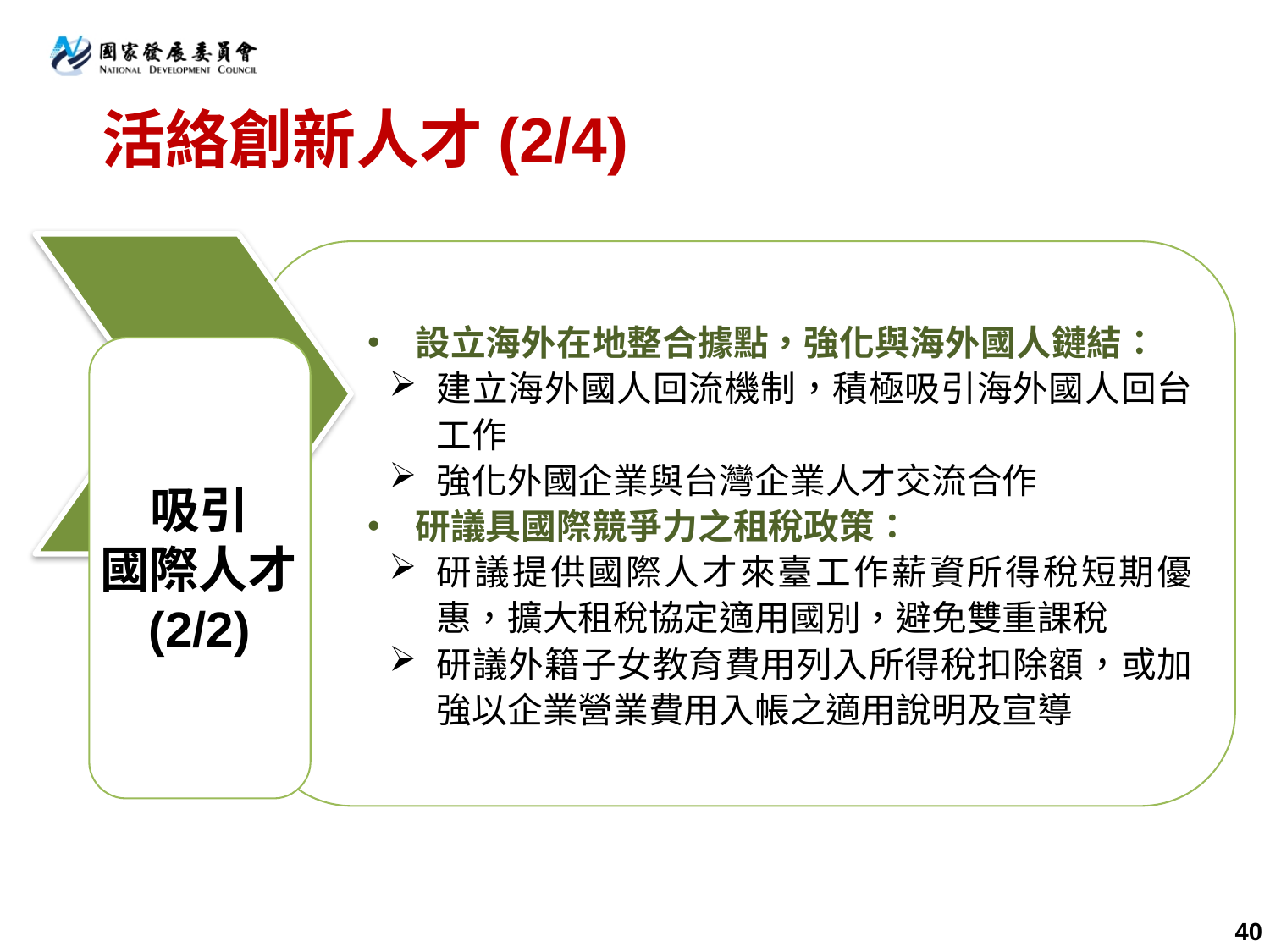

# 活絡創新人才(2/4)

吸引
國際人才(2/2)
設立海外在地整合據點，強化與海外國人鏈結：
建立海外國人回流機制，積極吸引海外國人回台工作
強化外國企業與台灣企業人才交流合作
研議具國際競爭力之租稅政策：
研議提供國際人才來臺工作薪資所得稅短期優惠，擴大租稅協定適用國別，避免雙重課稅
研議外籍子女教育費用列入所得稅扣除額，或加強以企業營業費用入帳之適用說明及宣導
40